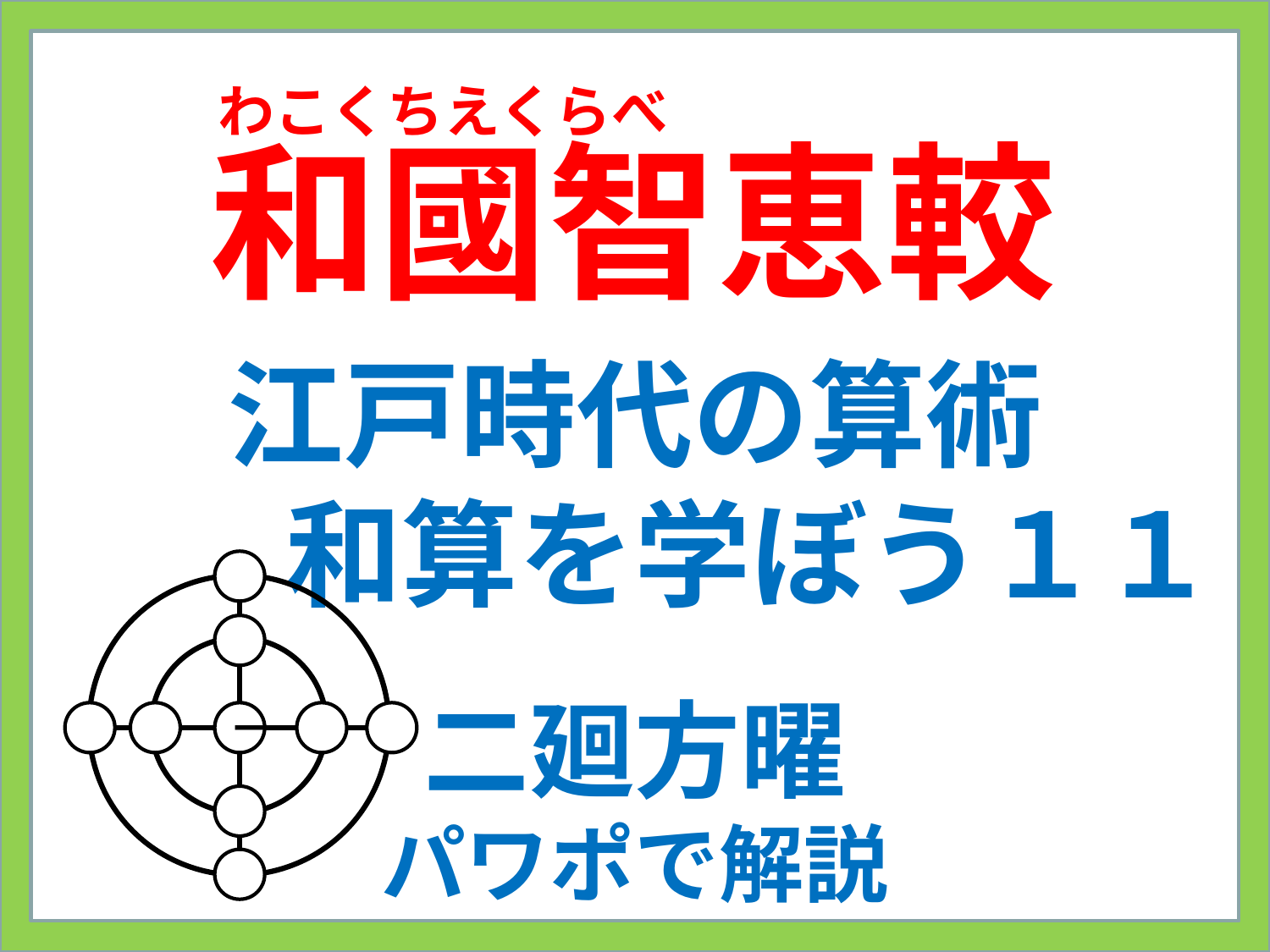

わこくちえくらべ
# 和國智恵較
江戸時代の算術
　　和算を学ぼう１１
二廻方曜
パワポで解説

一